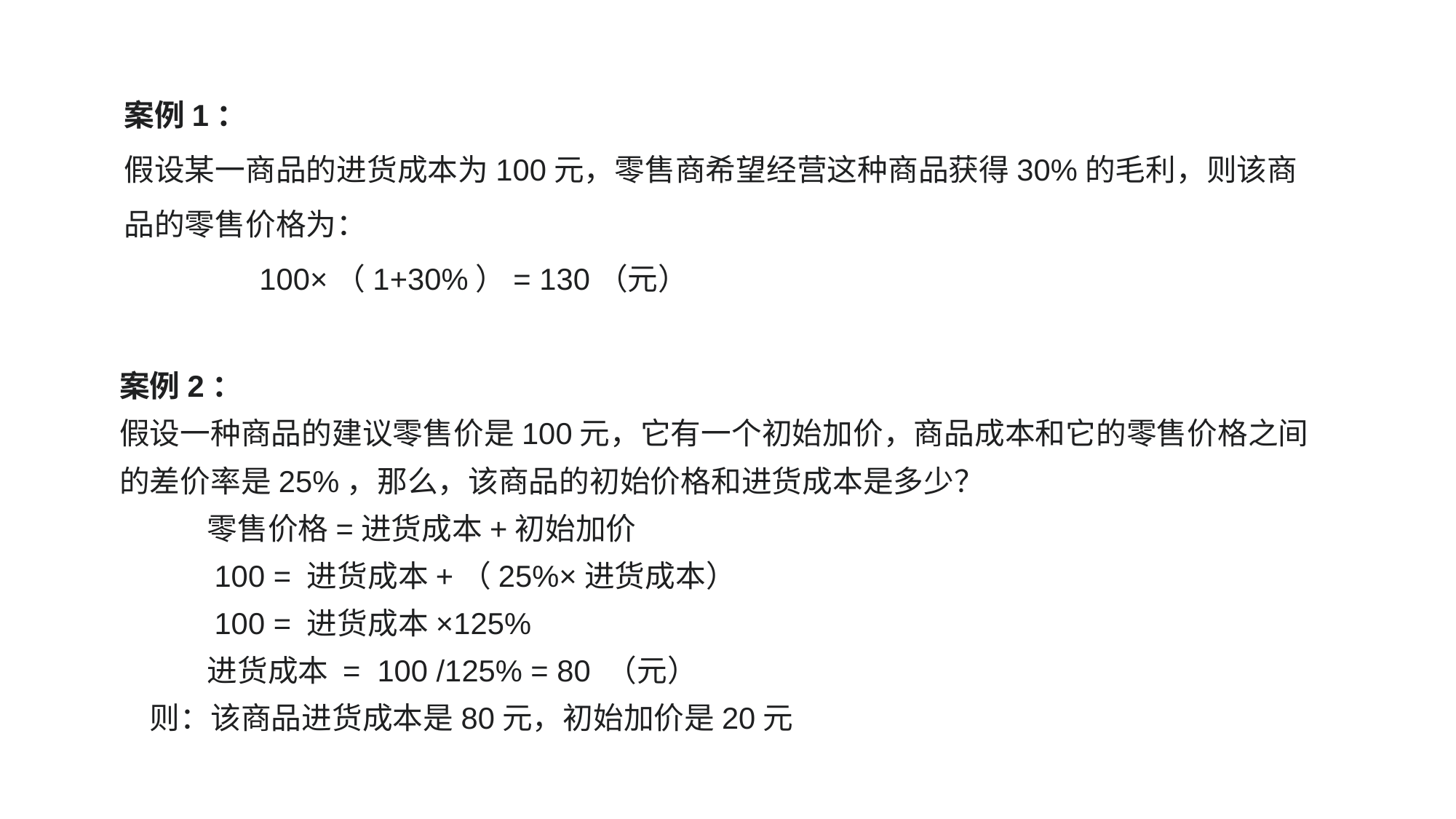

案例1：
假设某一商品的进货成本为100元，零售商希望经营这种商品获得30%的毛利，则该商品的零售价格为：
　　          100×（1+30%）= 130（元）
案例2：
假设一种商品的建议零售价是100元，它有一个初始加价，商品成本和它的零售价格之间的差价率是25%，那么，该商品的初始价格和进货成本是多少？
　　    零售价格=进货成本+初始加价
　　    100 = 进货成本+（25%×进货成本）
　　    100 = 进货成本×125%
　　    进货成本 =  100 /125% = 80 （元）
　则：该商品进货成本是80元，初始加价是20元